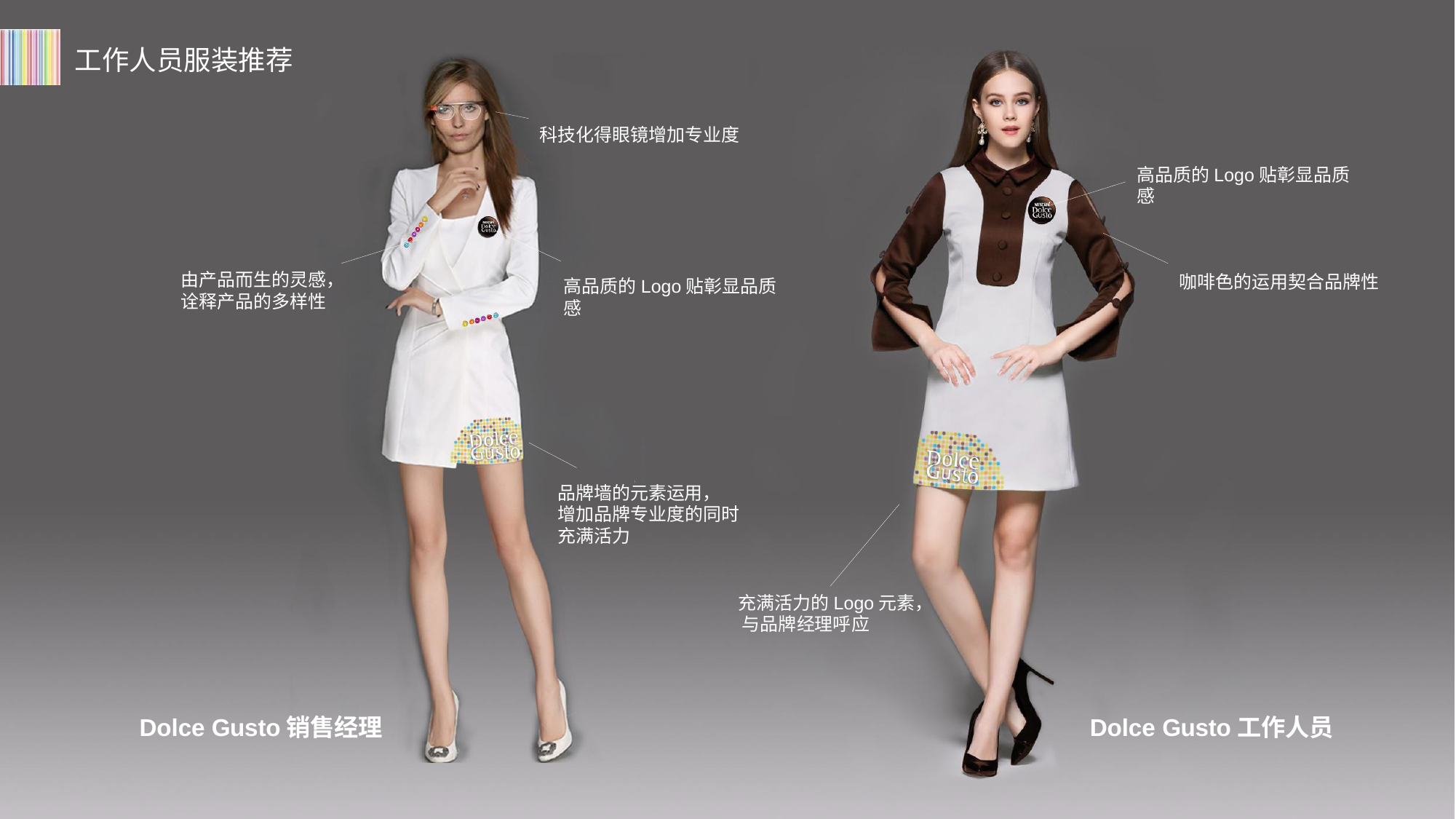

# 工作人员服装推荐

科技化得眼镜增加专业度
高品质的Logo贴彰显品质感

由产品而生的灵感， 诠释产品的多样性
咖啡色的运用契合品牌性
高品质的Logo贴彰显品质感

品牌墙的元素运用，  增加品牌专业度的同时 充满活力

充满活力的Logo元素， 与品牌经理呼应
Dolce Gusto销售经理
Dolce Gusto工作人员